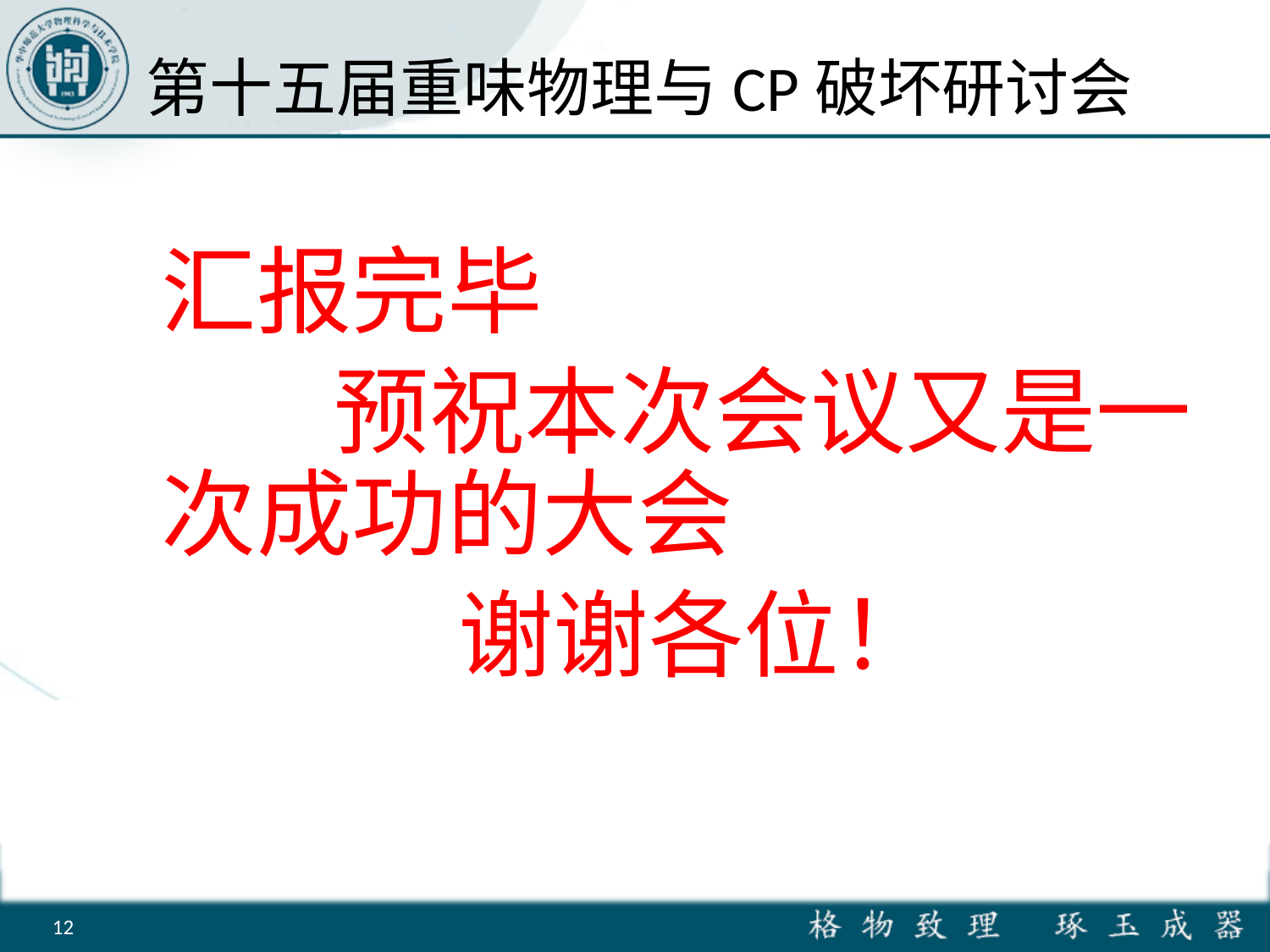

# 第十五届重味物理与CP破坏研讨会
汇报完毕
       预祝本次会议又是一次成功的大会
谢谢各位！
12